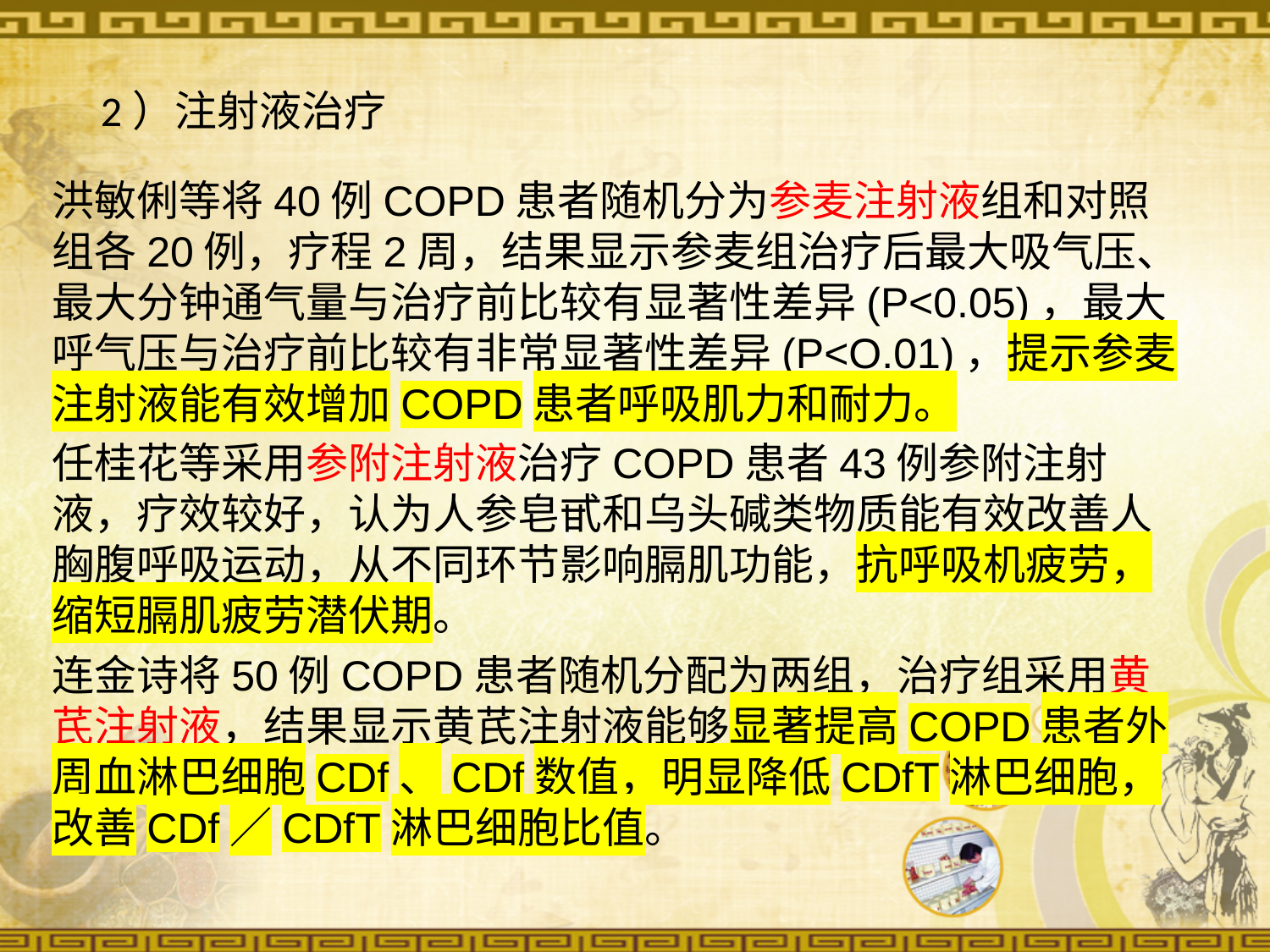

2）注射液治疗
洪敏俐等将40例COPD患者随机分为参麦注射液组和对照组各20例，疗程2周，结果显示参麦组治疗后最大吸气压、最大分钟通气量与治疗前比较有显著性差异(P<0.05)，最大呼气压与治疗前比较有非常显著性差异(P<O.01)，提示参麦注射液能有效增加COPD患者呼吸肌力和耐力。
任桂花等采用参附注射液治疗COPD患者43例参附注射液，疗效较好，认为人参皂甙和乌头碱类物质能有效改善人胸腹呼吸运动，从不同环节影响膈肌功能，抗呼吸机疲劳，缩短膈肌疲劳潜伏期。
连金诗将50例COPD患者随机分配为两组，治疗组采用黄芪注射液，结果显示黄芪注射液能够显著提高COPD患者外周血淋巴细胞CDf、CDf数值，明显降低CDfT淋巴细胞，改善CDf／CDfT淋巴细胞比值。